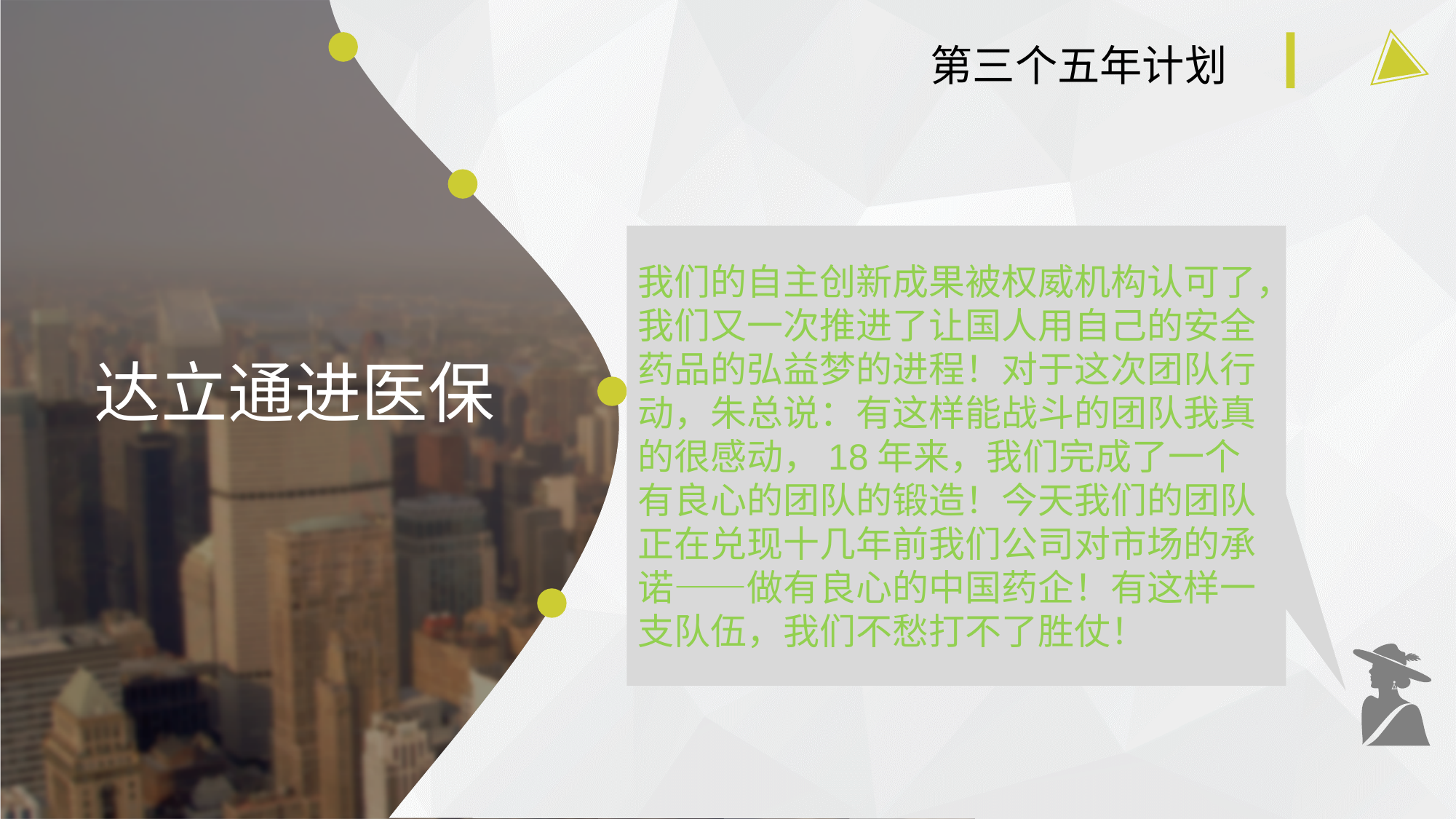

第三个五年计划

我们的自主创新成果被权威机构认可了，我们又一次推进了让国人用自己的安全药品的弘益梦的进程！对于这次团队行动，朱总说：有这样能战斗的团队我真的很感动，18年来，我们完成了一个有良心的团队的锻造！今天我们的团队正在兑现十几年前我们公司对市场的承诺——做有良心的中国药企！有这样一支队伍，我们不愁打不了胜仗！

达立通进医保